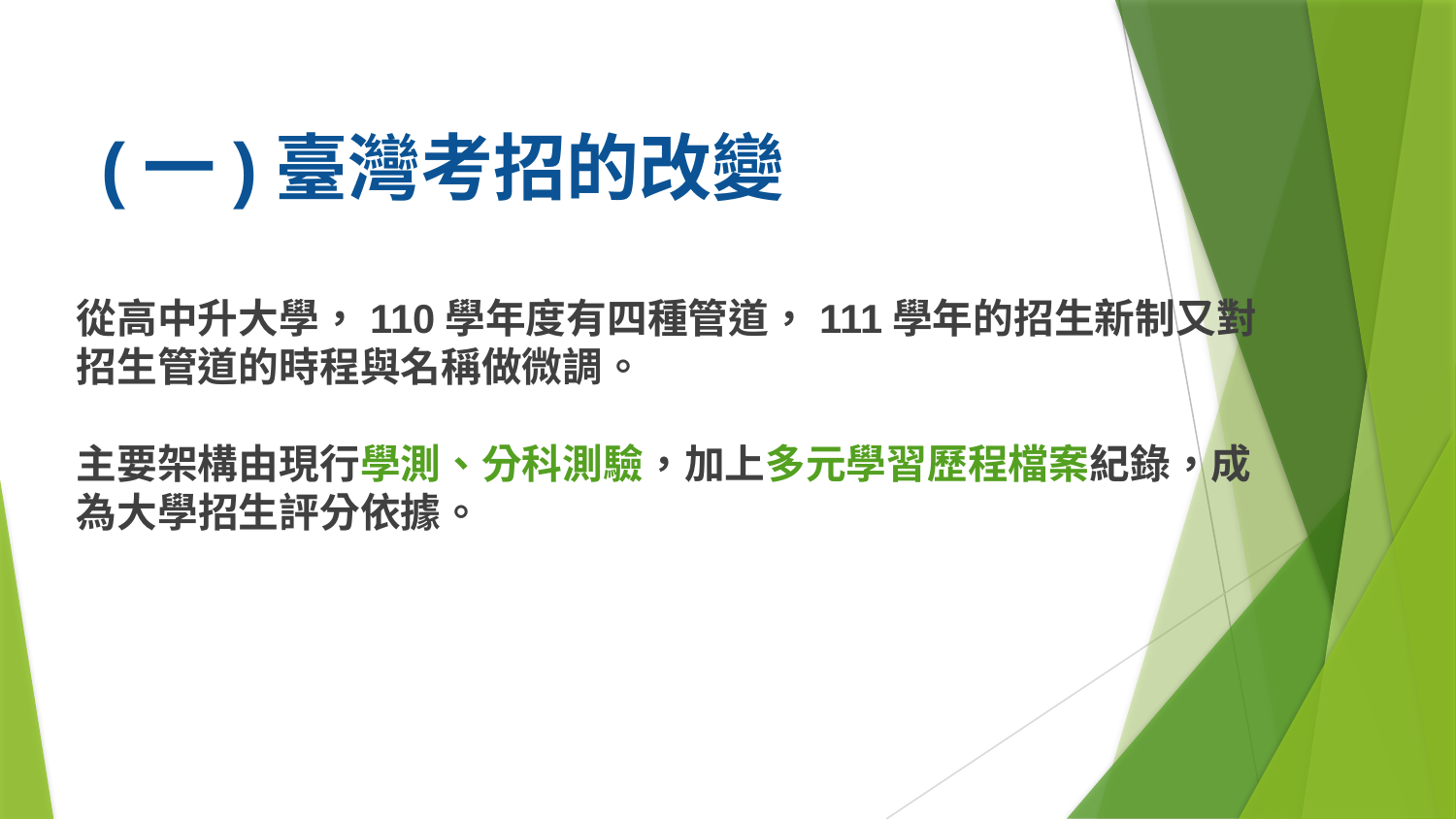

# (一)臺灣考招的改變

從高中升大學，110學年度有四種管道，111學年的招生新制又對招生管道的時程與名稱做微調。

主要架構由現行學測、分科測驗，加上多元學習歷程檔案紀錄，成為大學招生評分依據。